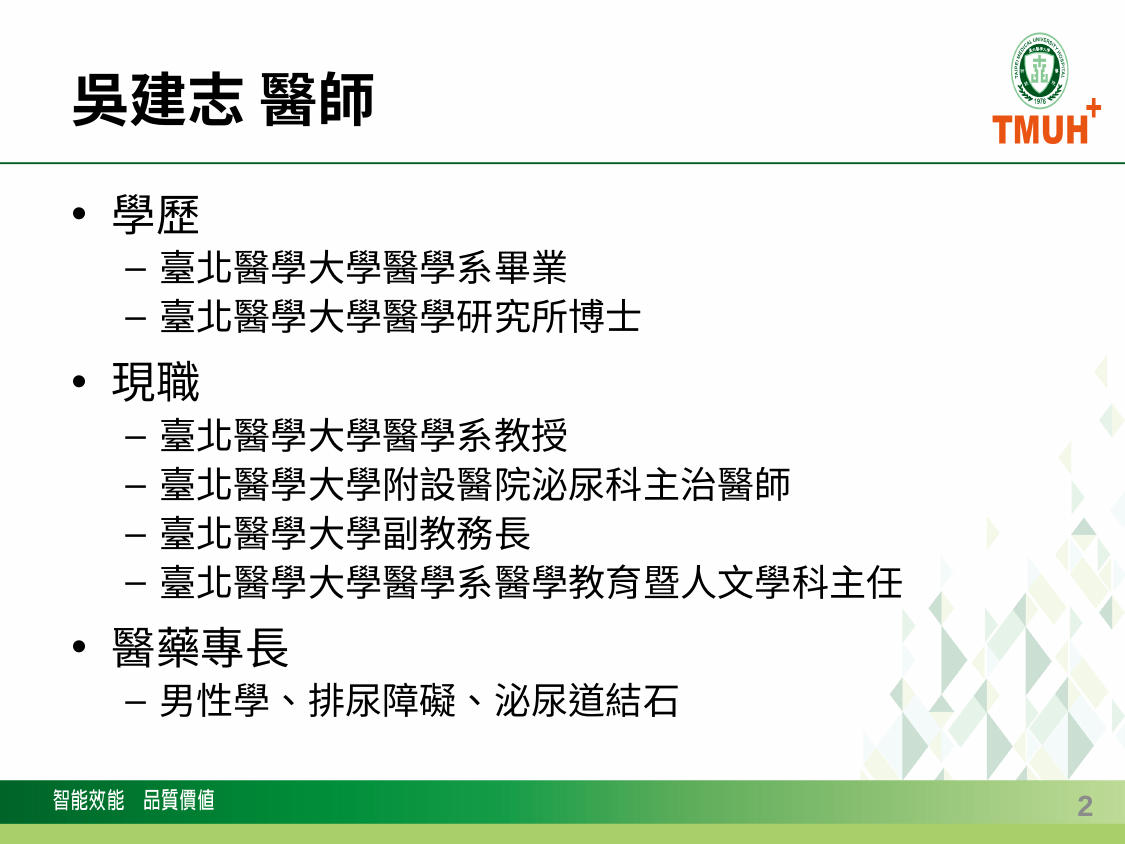

# 吳建志 醫師
學歷
臺北醫學大學醫學系畢業
臺北醫學大學醫學研究所博士
現職
臺北醫學大學醫學系教授
臺北醫學大學附設醫院泌尿科主治醫師
臺北醫學大學副教務長
臺北醫學大學醫學系醫學教育暨人文學科主任
醫藥專長
男性學、排尿障礙、泌尿道結石
2